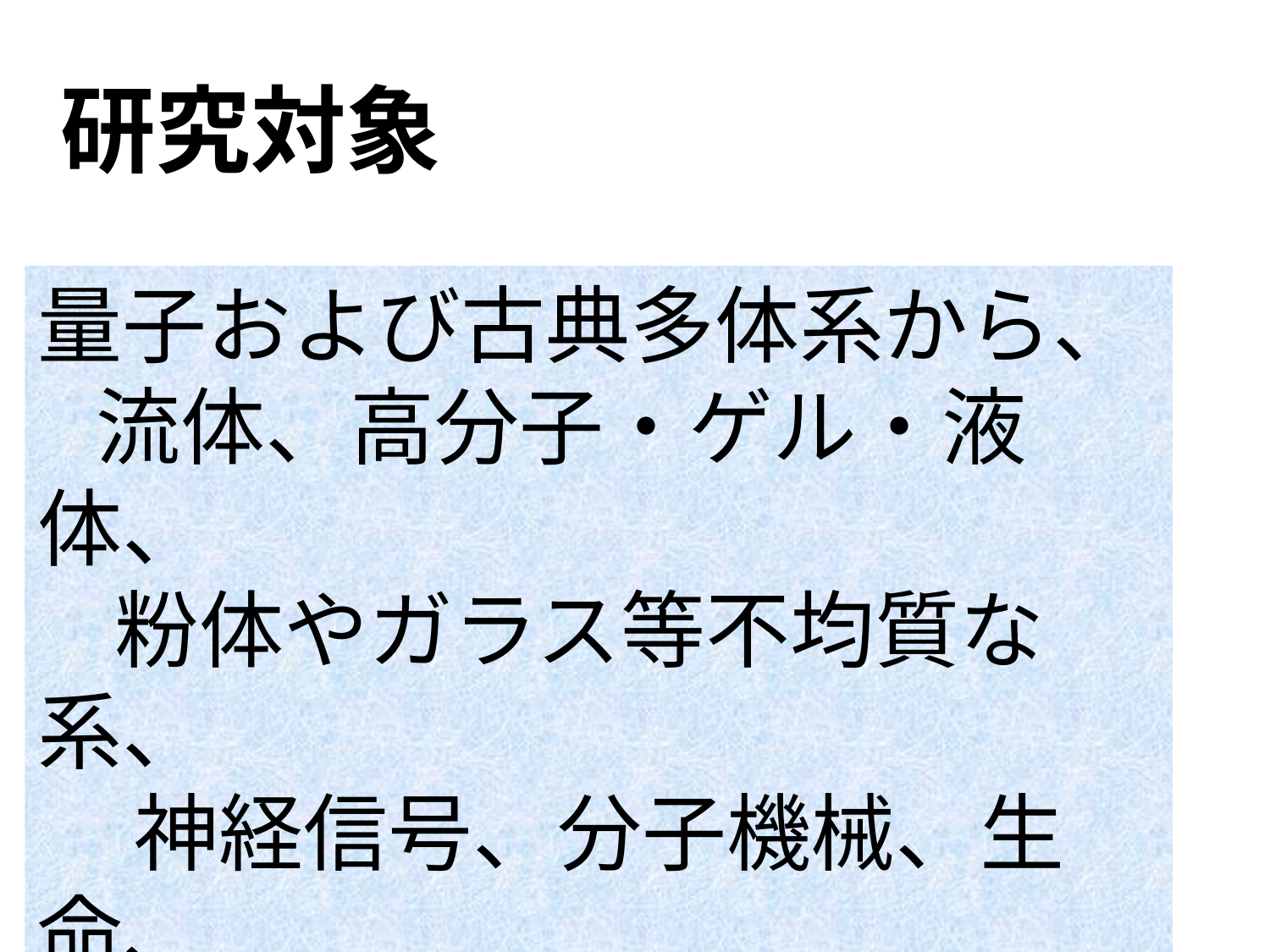

研究対象
量子および古典多体系から、
  流体、高分子・ゲル・液体、
   粉体やガラス等不均質な系、
    神経信号、分子機械、生命、
　　    など多岐に渡る